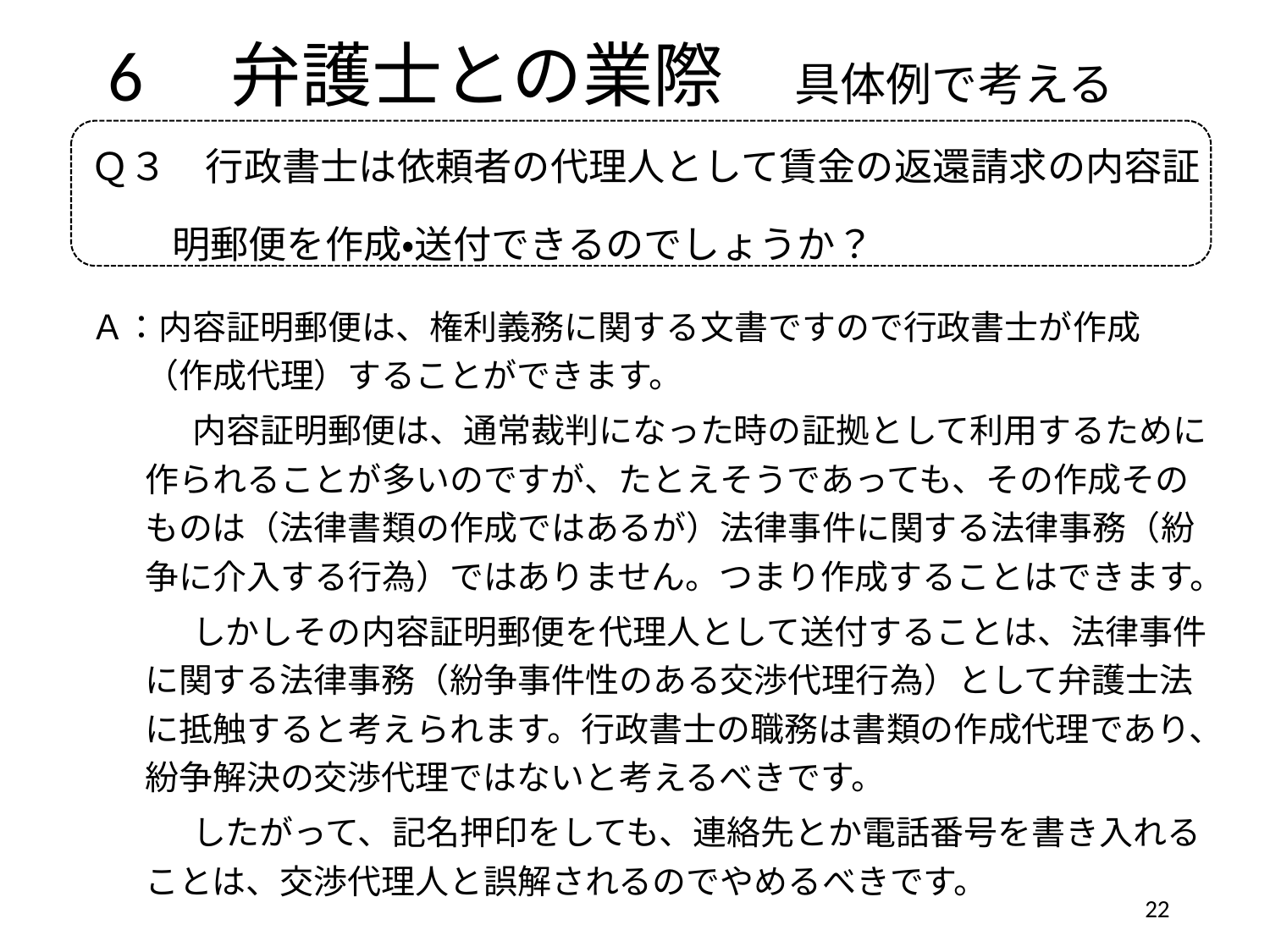

# 6　弁護士との業際　具体例で考える

Ｑ３　行政書士は依頼者の代理人として賃金の返還請求の内容証明郵便を作成・送付できるのでしょうか？

Ａ：内容証明郵便は、権利義務に関する文書ですので行政書士が作成（作成代理）することができます。
　　　内容証明郵便は、通常裁判になった時の証拠として利用するために作られることが多いのですが、たとえそうであっても、その作成そのものは（法律書類の作成ではあるが）法律事件に関する法律事務（紛争に介入する行為）ではありません。つまり作成することはできます。
　　　しかしその内容証明郵便を代理人として送付することは、法律事件に関する法律事務（紛争事件性のある交渉代理行為）として弁護士法に抵触すると考えられます。行政書士の職務は書類の作成代理であり、紛争解決の交渉代理ではないと考えるべきです。
　　　したがって、記名押印をしても、連絡先とか電話番号を書き入れることは、交渉代理人と誤解されるのでやめるべきです。

22